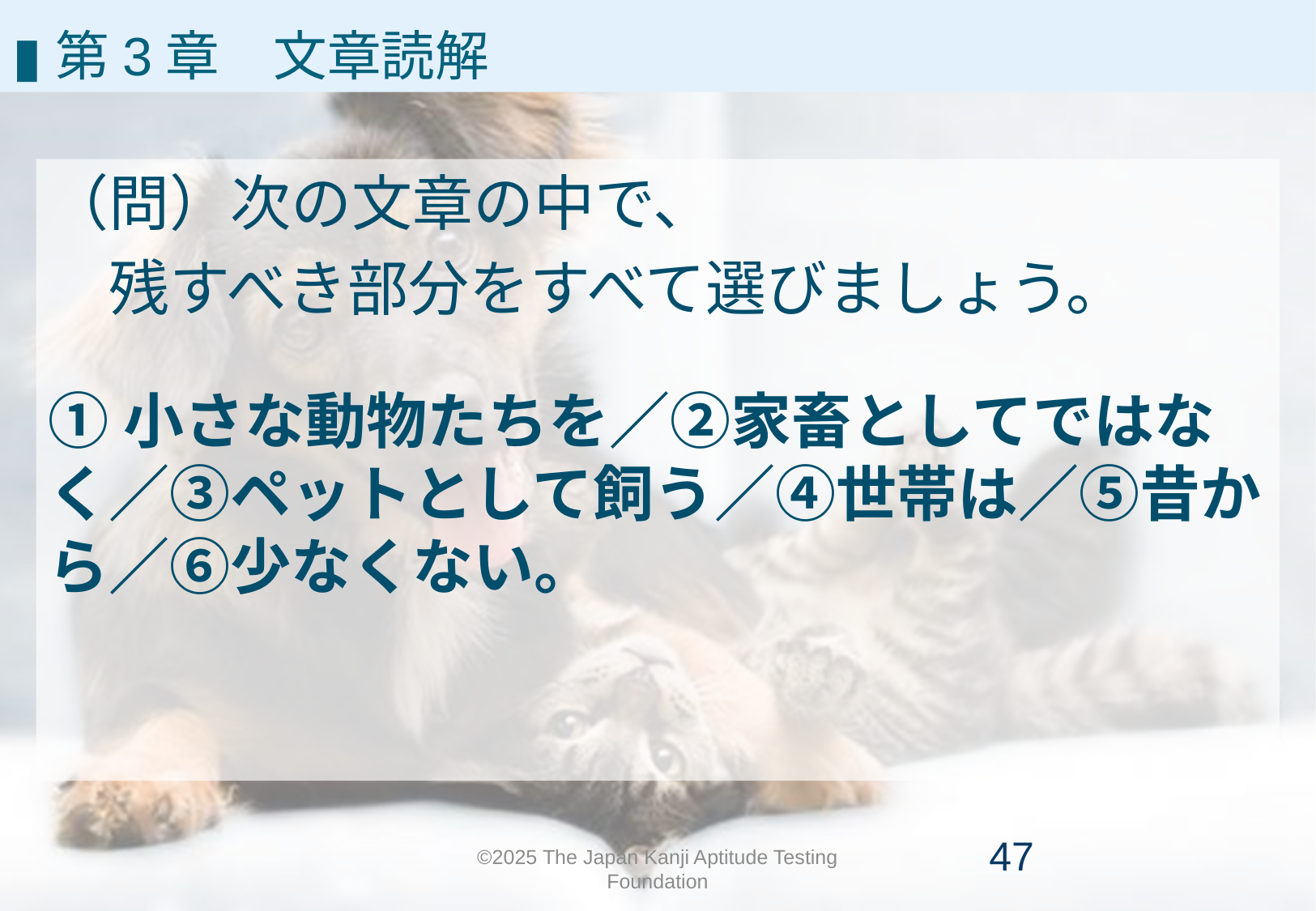

▮第3章　文章読解
（問）次の文章の中で、
　残すべき部分をすべて選びましょう。

①小さな動物たちを／②家畜としてではなく／③ペットとして飼う／④世帯は／⑤昔から／⑥少なくない。

©2025 The Japan Kanji Aptitude Testing Foundation
47